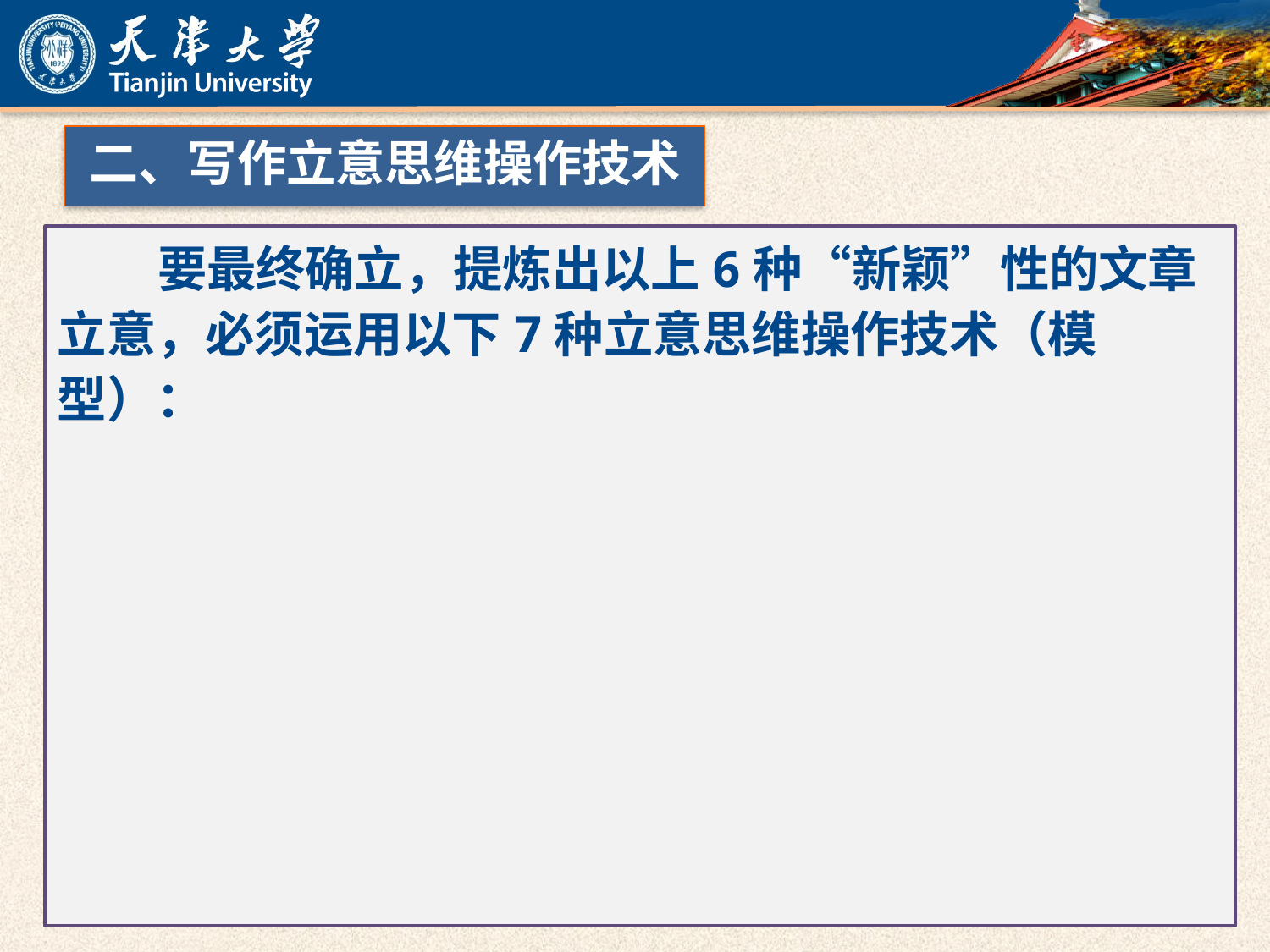

二、写作立意思维操作技术
要最终确立，提炼出以上6种“新颖”性的文章立意，必须运用以下7种立意思维操作技术（模型）：